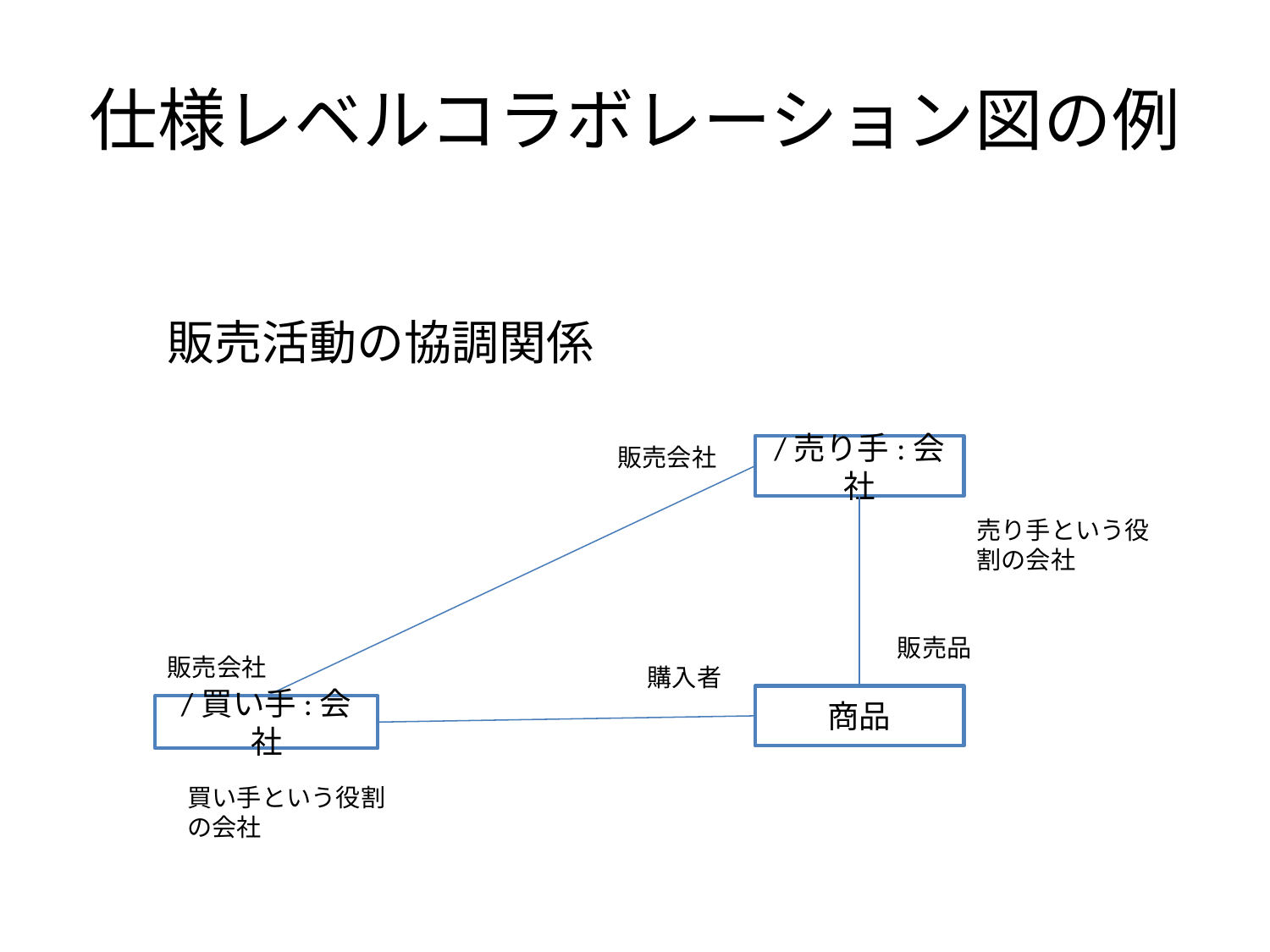

# 仕様レベルコラボレーション図の例
販売活動の協調関係
販売会社
/売り手:会社
売り手という役割の会社
販売品
販売会社
購入者
商品
/買い手:会社
買い手という役割の会社